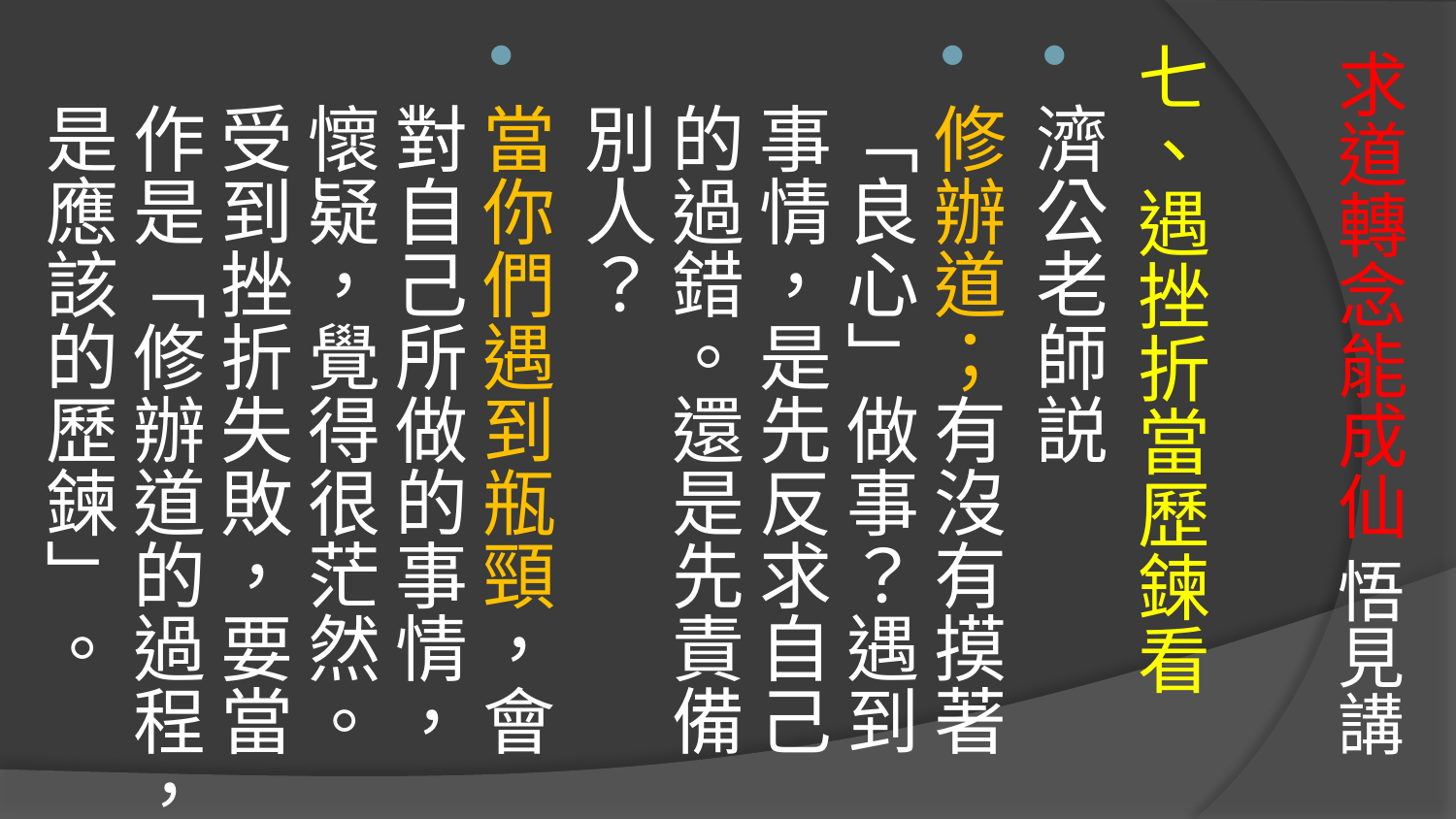

# 求道轉念能成仙 悟見講
七、遇挫折當歷鍊看
濟公老師説
修辦道；有沒有摸著「良心」做事？遇到事情，是先反求自己的過錯。還是先責備別人？
當你們遇到瓶頸，會對自己所做的事情，懷疑，覺得很茫然。受到挫折失敗，要當作是「修辦道的過程，是應該的歷鍊」。